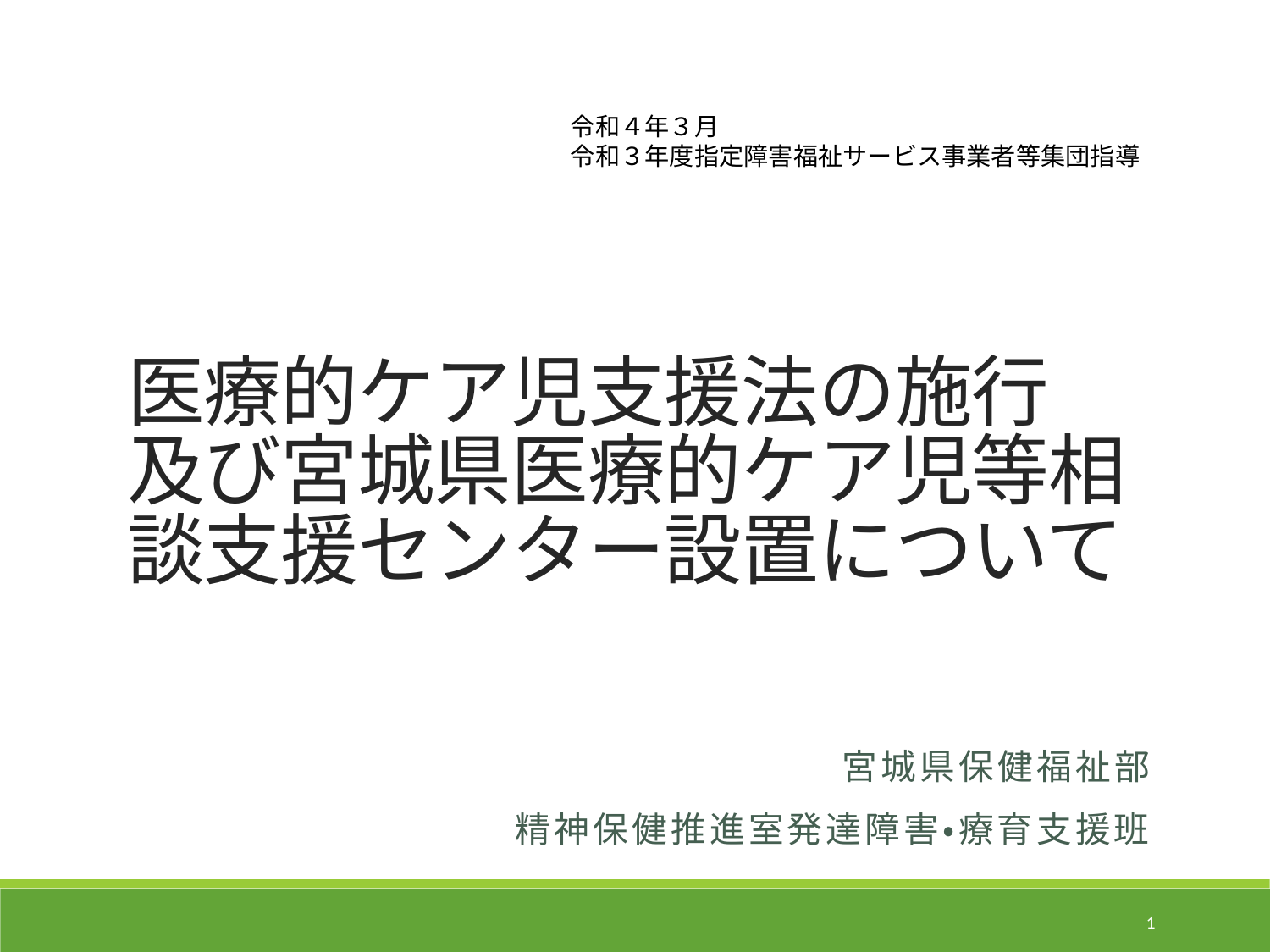

令和４年３月
令和３年度指定障害福祉サービス事業者等集団指導
# 医療的ケア児支援法の施行 及び宮城県医療的ケア児等相談支援センター設置について
宮城県保健福祉部
精神保健推進室発達障害・療育支援班
1